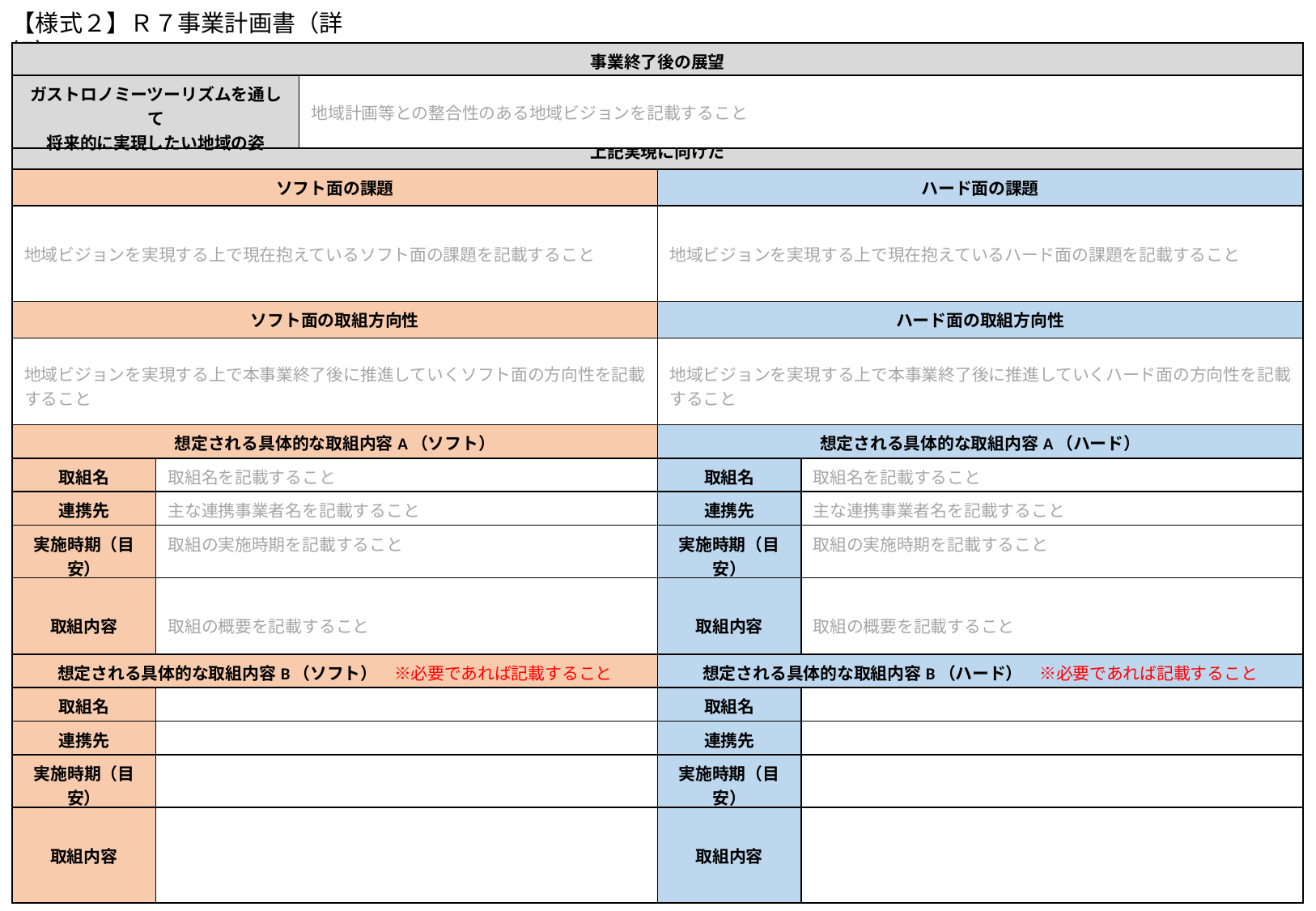

【様式２】Ｒ７事業計画書（詳細）
| 事業終了後の展望 |  |
| --- | --- |
| ガストロノミーツーリズムを通して 将来的に実現したい地域の姿 | 地域計画等との整合性のある地域ビジョンを記載すること |
| 上記実現に向けた |  |
| --- | --- |
| ソフト面の課題 | ハード面の課題 |
| 地域ビジョンを実現する上で現在抱えているソフト面の課題を記載すること | 地域ビジョンを実現する上で現在抱えているハード面の課題を記載すること |
| ソフト面の取組方向性 | ハード面の取組方向性 |
| 地域ビジョンを実現する上で本事業終了後に推進していくソフト面の方向性を記載すること | 地域ビジョンを実現する上で本事業終了後に推進していくハード面の方向性を記載すること |
| 想定される具体的な取組内容A（ソフト） |  | 想定される具体的な取組内容A（ハード） |  |
| --- | --- | --- | --- |
| 取組名 | 取組名を記載すること | 取組名 | 取組名を記載すること |
| 連携先 | 主な連携事業者名を記載すること | 連携先 | 主な連携事業者名を記載すること |
| 実施時期（目安） | 取組の実施時期を記載すること | 実施時期（目安） | 取組の実施時期を記載すること |
| 取組内容 | 取組の概要を記載すること | 取組内容 | 取組の概要を記載すること |
| 想定される具体的な取組内容B（ソフト）　※必要であれば記載すること |  | 想定される具体的な取組内容B（ハード）　※必要であれば記載すること |  |
| --- | --- | --- | --- |
| 取組名 |  | 取組名 |  |
| 連携先 |  | 連携先 |  |
| 実施時期（目安） |  | 実施時期（目安） |  |
| 取組内容 |  | 取組内容 |  |